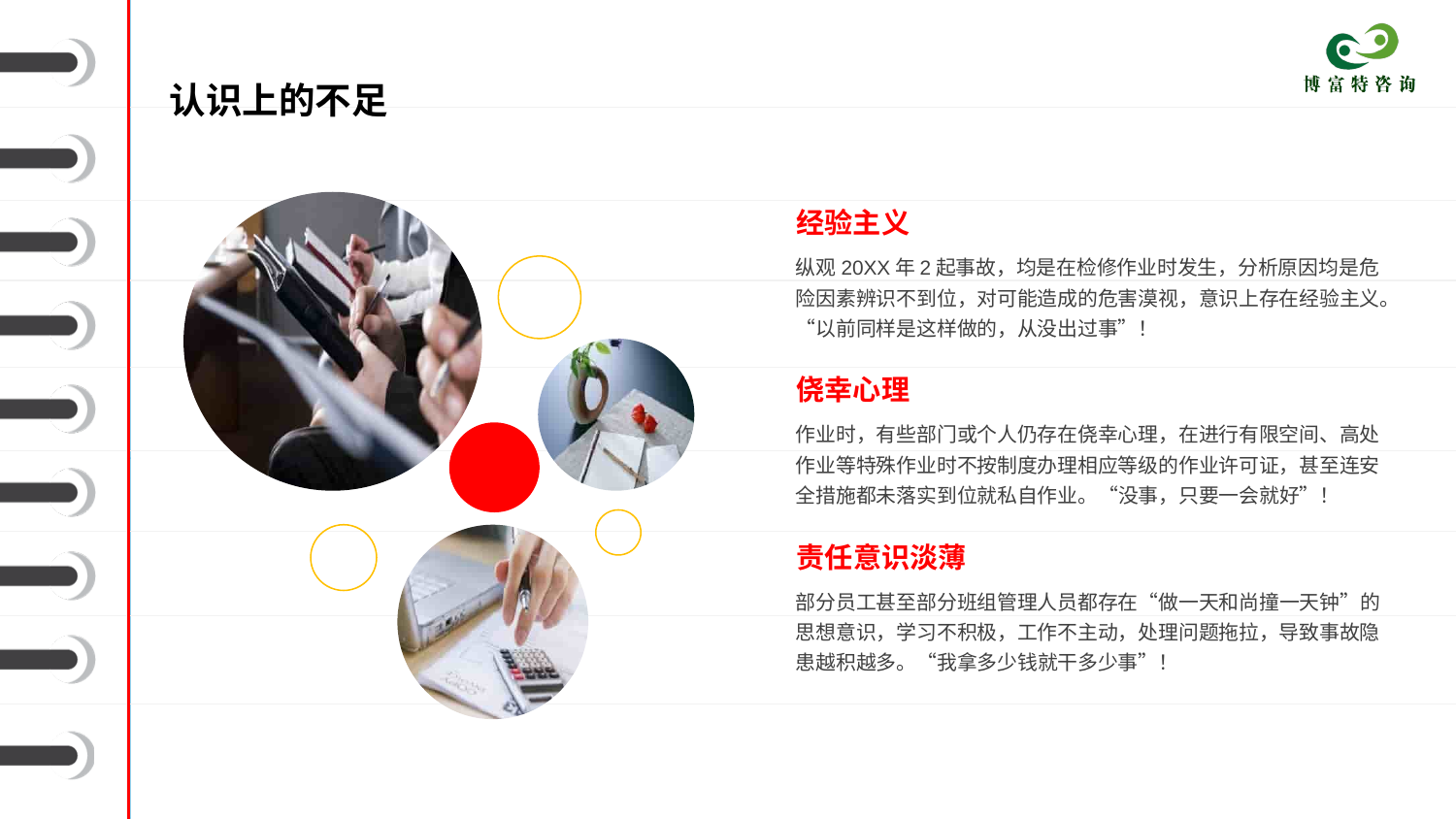

认识上的不足

经验主义
纵观20XX年2起事故，均是在检修作业时发生，分析原因均是危险因素辨识不到位，对可能造成的危害漠视，意识上存在经验主义。“以前同样是这样做的，从没出过事”！

侥幸心理
作业时，有些部门或个人仍存在侥幸心理，在进行有限空间、高处作业等特殊作业时不按制度办理相应等级的作业许可证，甚至连安全措施都未落实到位就私自作业。“没事，只要一会就好”！

责任意识淡薄
部分员工甚至部分班组管理人员都存在“做一天和尚撞一天钟”的思想意识，学习不积极，工作不主动，处理问题拖拉，导致事故隐患越积越多。“我拿多少钱就干多少事”！